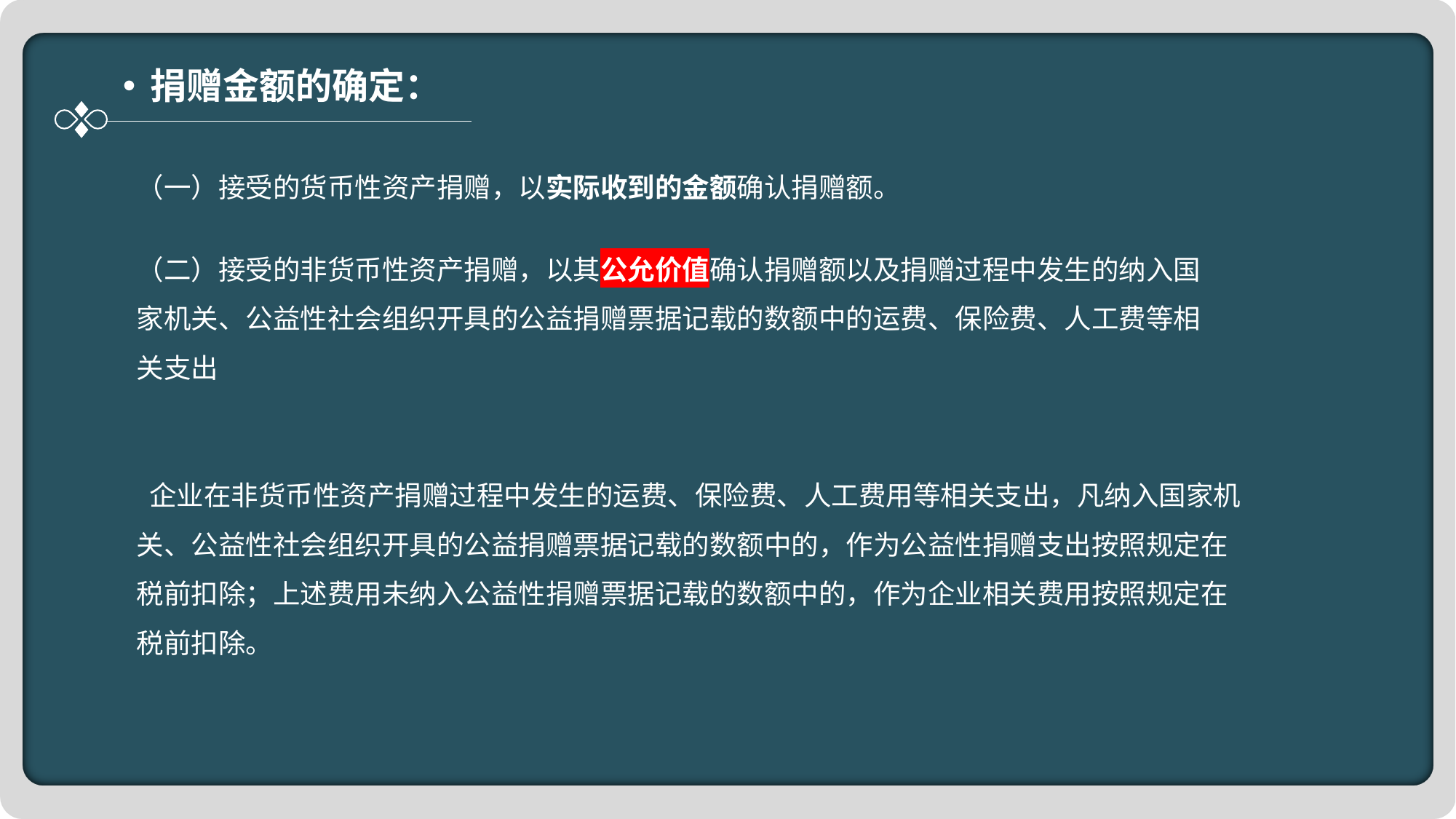

捐赠金额的确定：

（一）接受的货币性资产捐赠，以实际收到的金额确认捐赠额。

（二）接受的非货币性资产捐赠，以其公允价值确认捐赠额以及捐赠过程中发生的纳入国家机关、公益性社会组织开具的公益捐赠票据记载的数额中的运费、保险费、人工费等相关支出
 企业在非货币性资产捐赠过程中发生的运费、保险费、人工费用等相关支出，凡纳入国家机关、公益性社会组织开具的公益捐赠票据记载的数额中的，作为公益性捐赠支出按照规定在税前扣除；上述费用未纳入公益性捐赠票据记载的数额中的，作为企业相关费用按照规定在税前扣除。